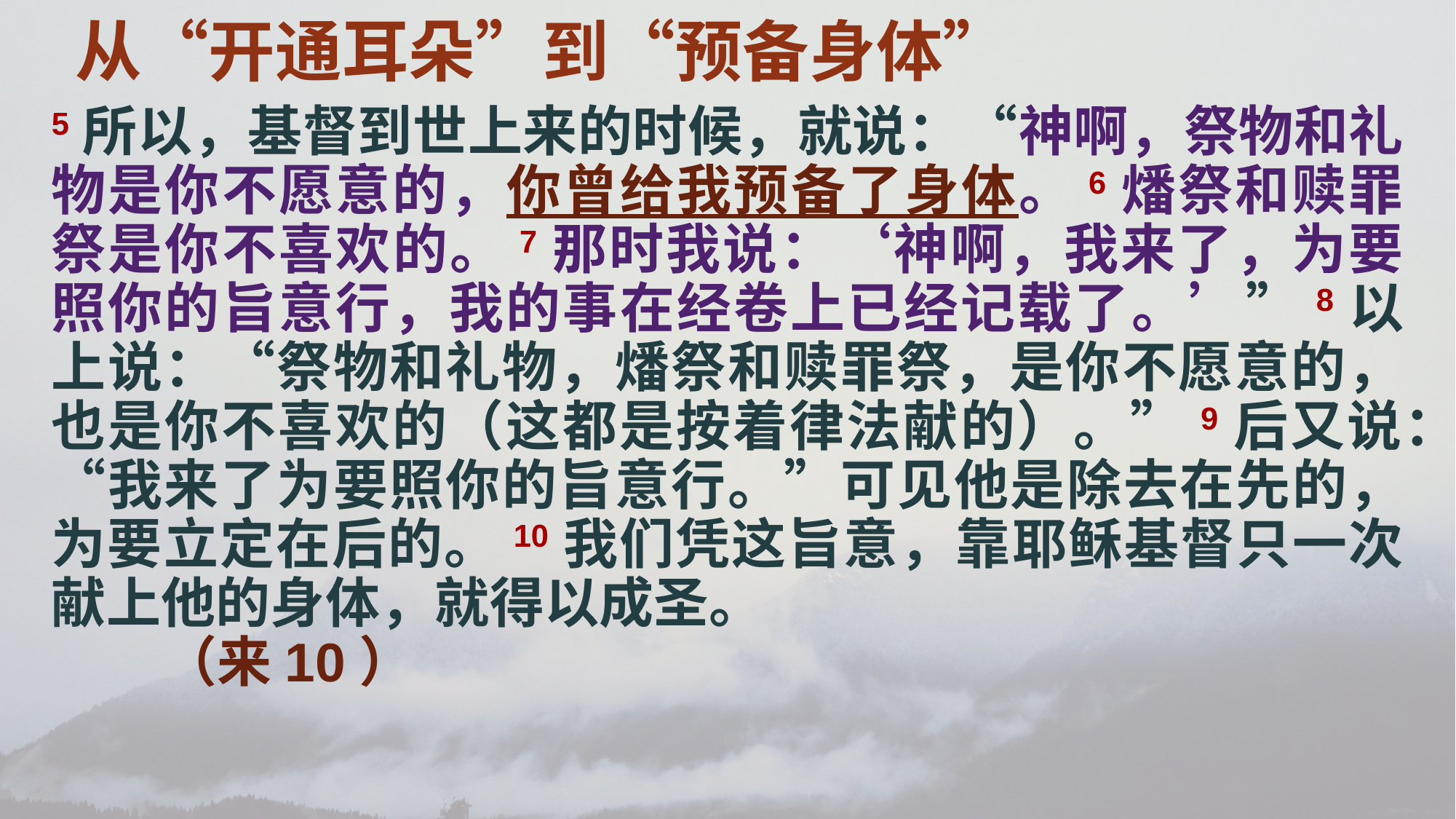

从“开通耳朵”到“预备身体”
5所以，基督到世上来的时候，就说：“神啊，祭物和礼物是你不愿意的，你曾给我预备了身体。6燔祭和赎罪祭是你不喜欢的。7那时我说：‘神啊，我来了，为要照你的旨意行，我的事在经卷上已经记载了。’”8以上说：“祭物和礼物，燔祭和赎罪祭，是你不愿意的，也是你不喜欢的（这都是按着律法献的）。”9后又说：“我来了为要照你的旨意行。”可见他是除去在先的，为要立定在后的。10我们凭这旨意，靠耶稣基督只一次献上他的身体，就得以成圣。                                                             （来10）